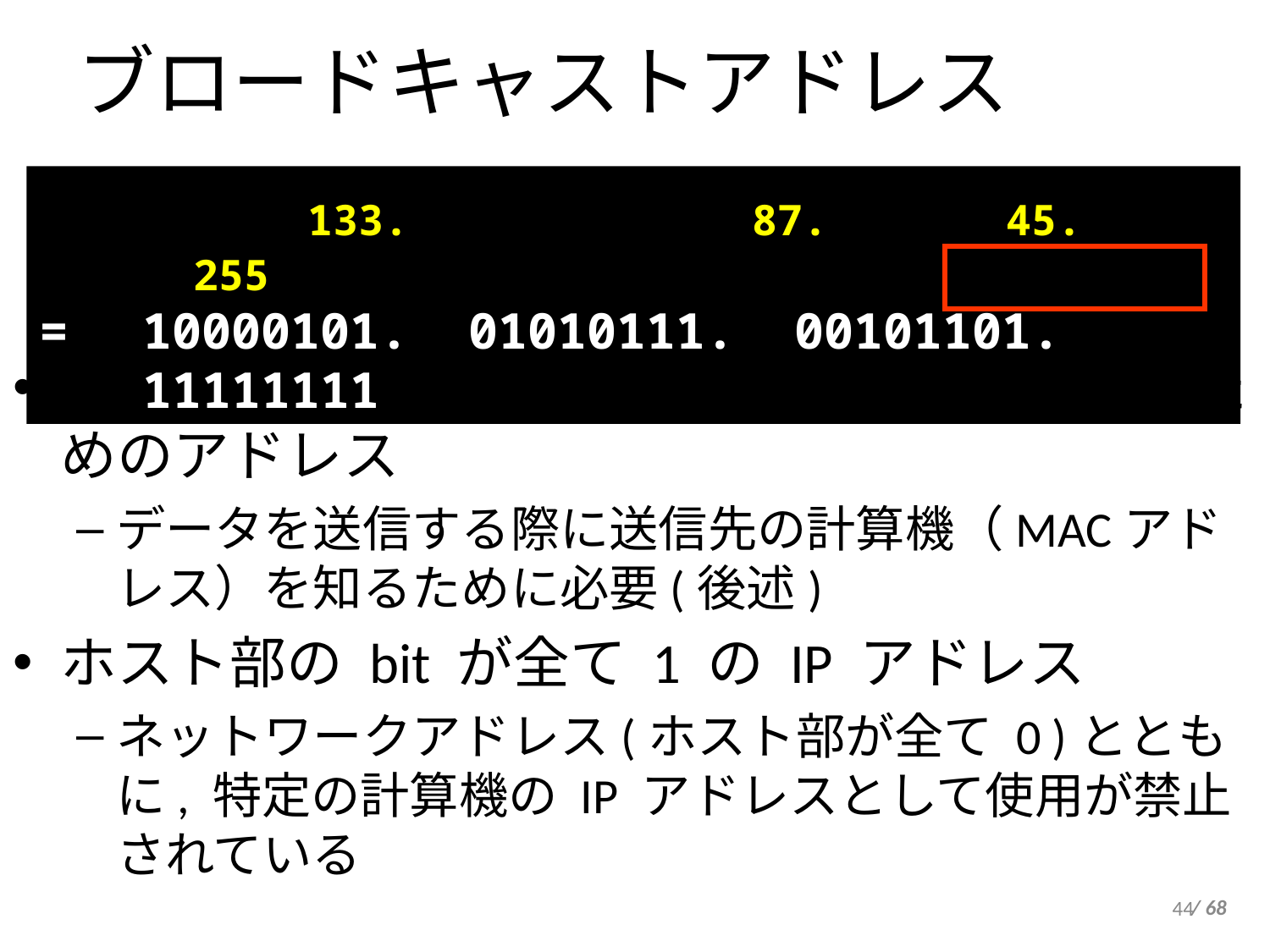

ブロードキャストアドレス
		 133.		    87.	    45.	     255
= 	10000101.  01010111.  00101101.  11111111

ネットワーク全体へ同時にデータを送信するためのアドレス
データを送信する際に送信先の計算機（MACアドレス）を知るために必要(後述)
ホスト部の bit が全て 1 の IP アドレス
ネットワークアドレス(ホスト部が全て 0 )とともに, 特定の計算機の IP アドレスとして使用が禁止されている
44